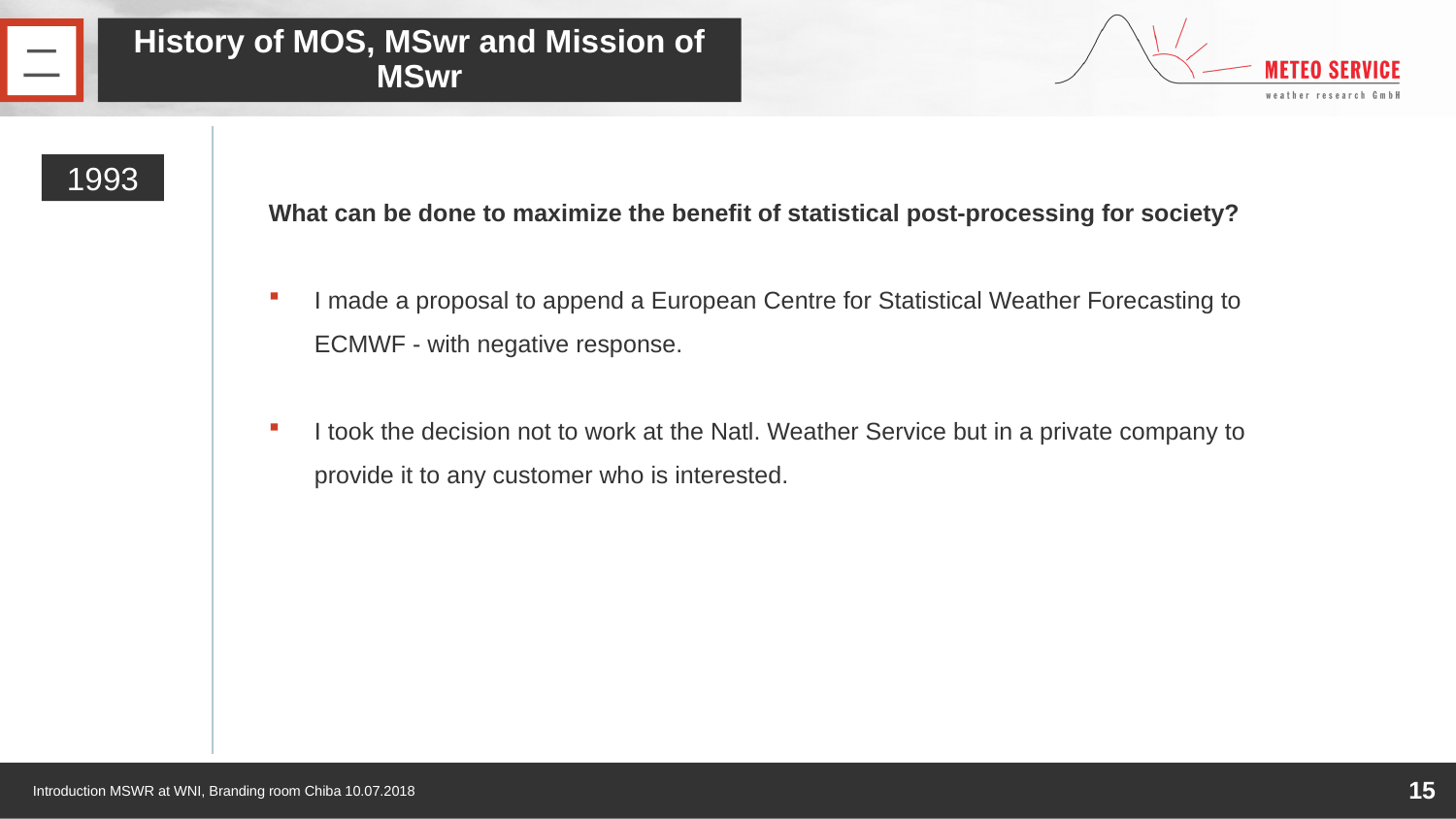

# History of MOS, MSwr and Mission of MSwr
二
1993

What can be done to maximize the benefit of statistical post-processing for society?

I made a proposal to append a European Centre for Statistical Weather Forecasting to ECMWF - with negative response.

I took the decision not to work at the Natl. Weather Service but in a private company to provide it to any customer who is interested.